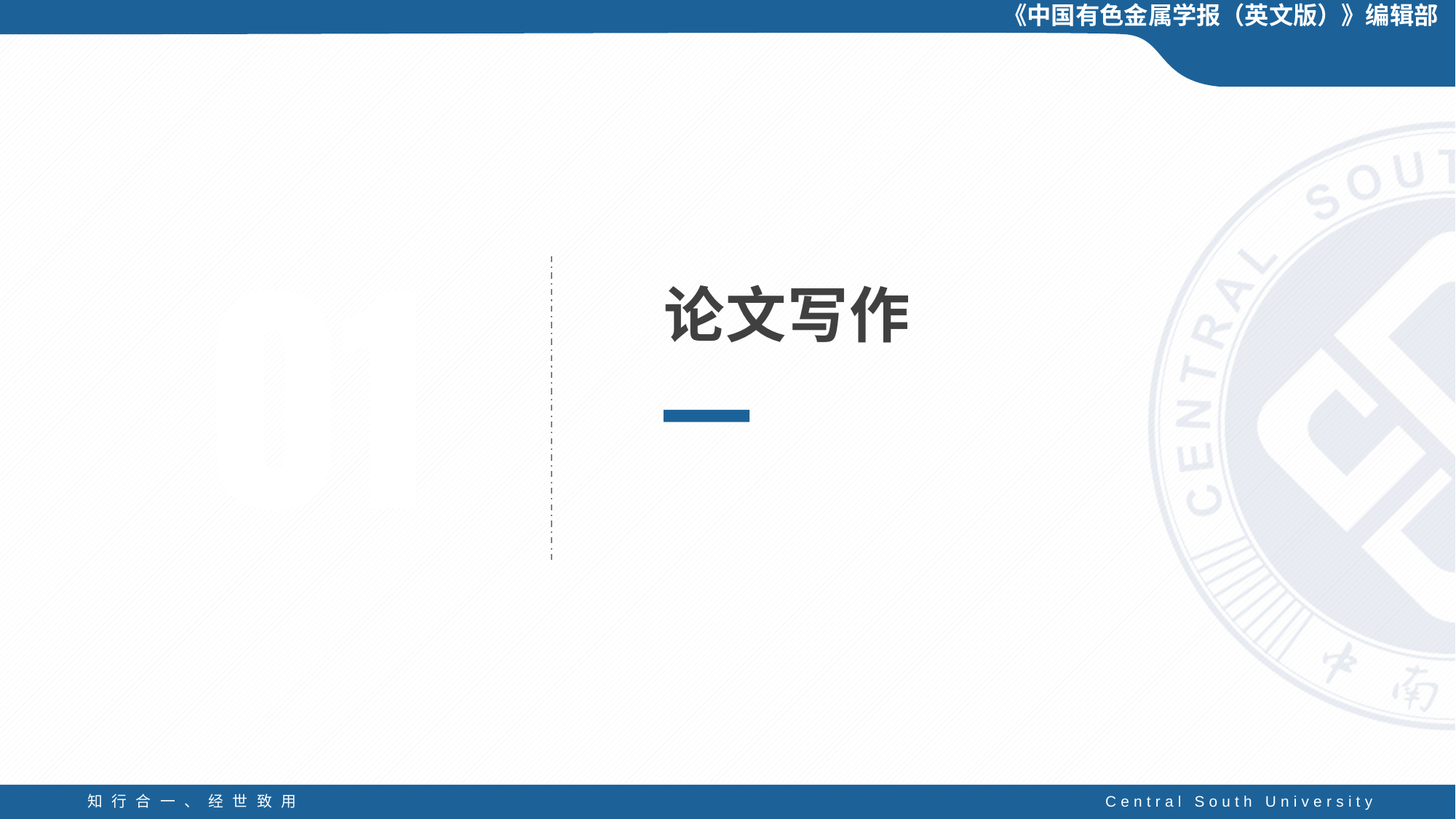

《中国有色金属学报（英文版）》编辑部

01
论文写作

自强不息 厚德载物
知行合一、经世致用
Tsinghua University of China
Central South University